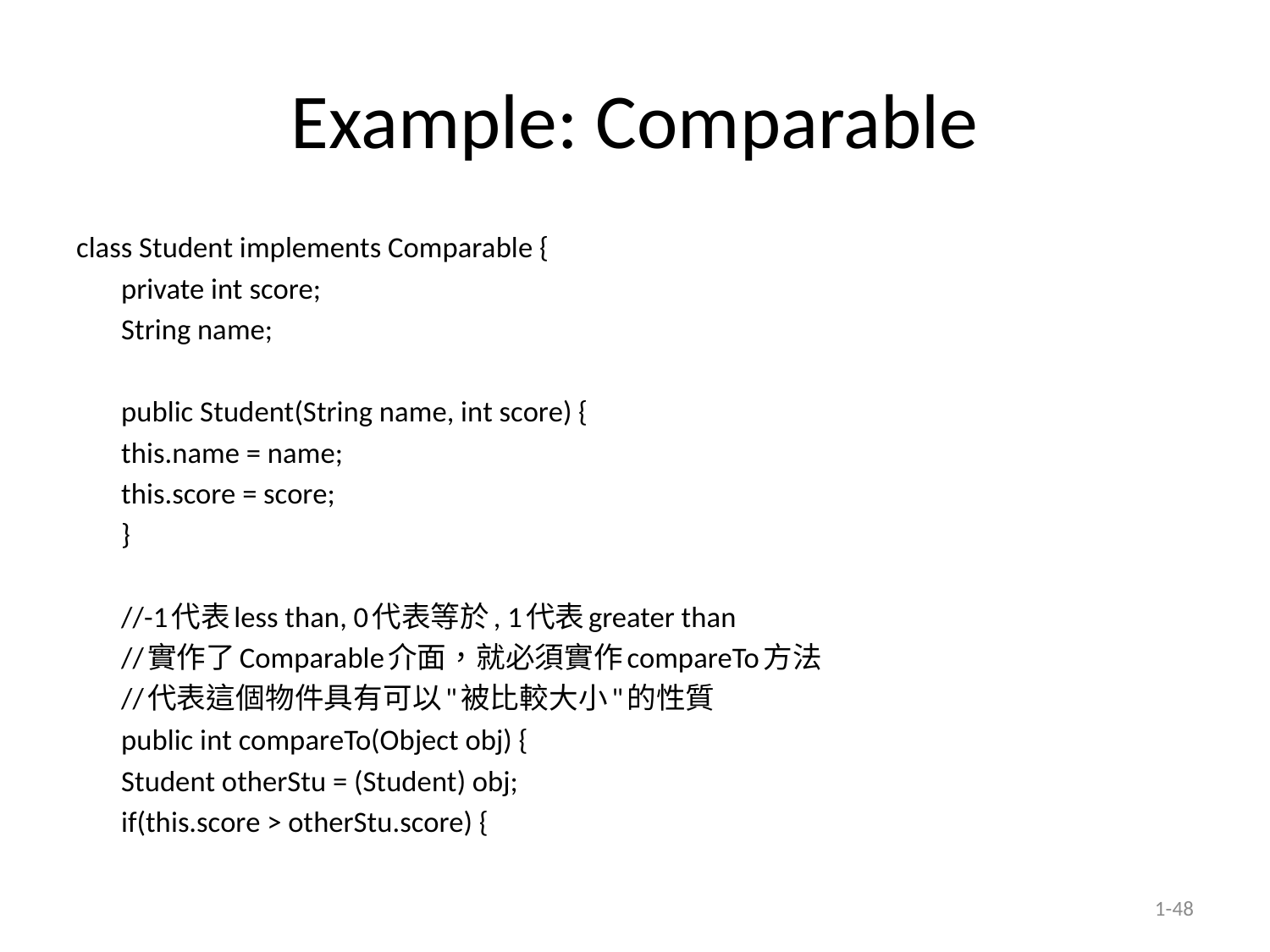

# Example: Comparable
class Student implements Comparable {
	private int score;
	String name;

	public Student(String name, int score) {
		this.name = name;
		this.score = score;
	}

	//-1代表less than, 0代表等於, 1代表greater than
	//實作了Comparable介面，就必須實作compareTo方法
	//代表這個物件具有可以"被比較大小"的性質
	public int compareTo(Object obj) {
		Student otherStu = (Student) obj;
		if(this.score > otherStu.score) {
1-48